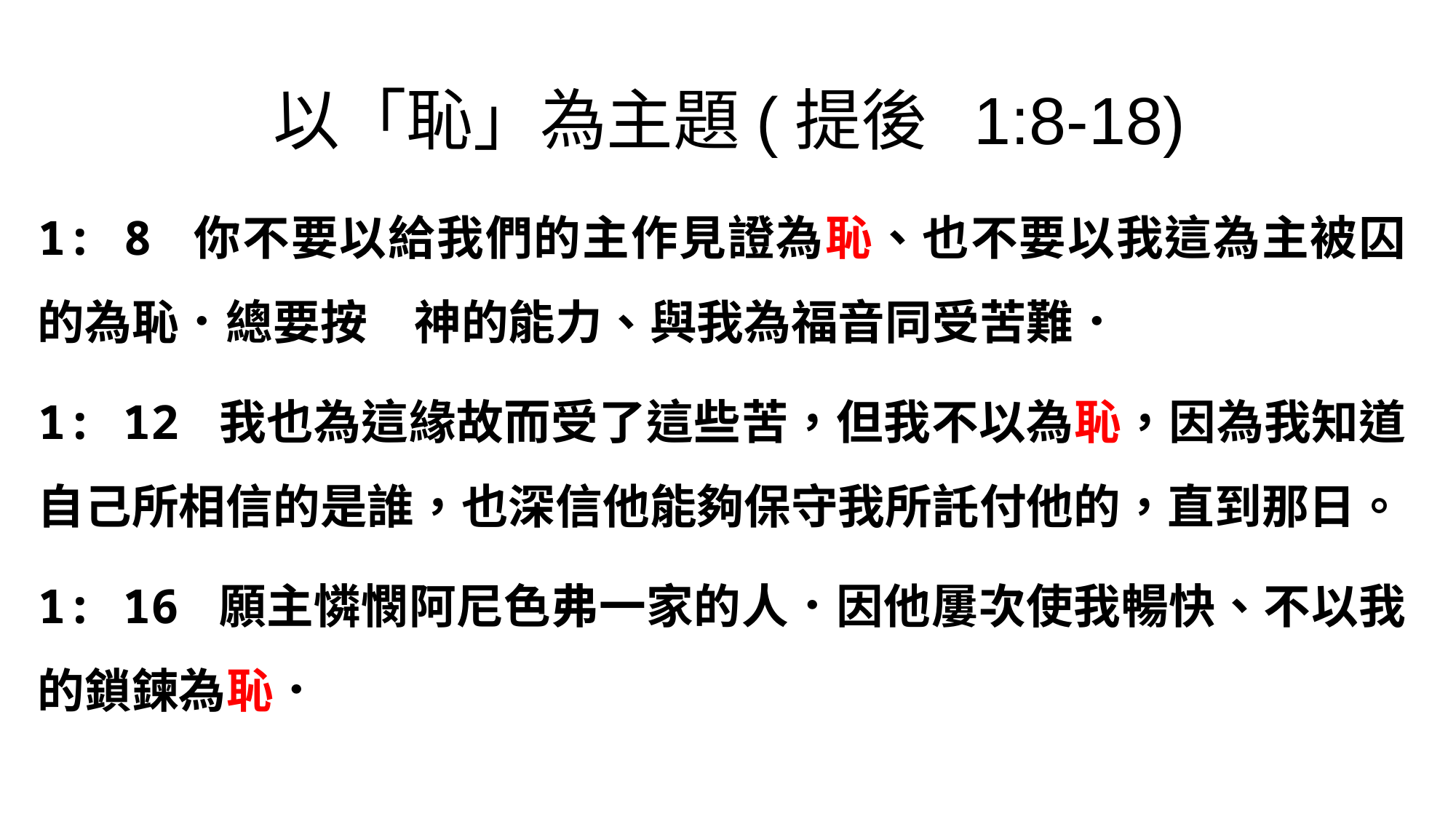

# 以「恥」為主題(提後  1:8-18)
1: 8 你不要以給我們的主作見證為恥、也不要以我這為主被囚的為恥．總要按　神的能力、與我為福音同受苦難．
1: 12 我也為這緣故而受了這些苦，但我不以為恥，因為我知道自己所相信的是誰，也深信他能夠保守我所託付他的，直到那日。
1: 16 願主憐憫阿尼色弗一家的人．因他屢次使我暢快、不以我的鎖鍊為恥．